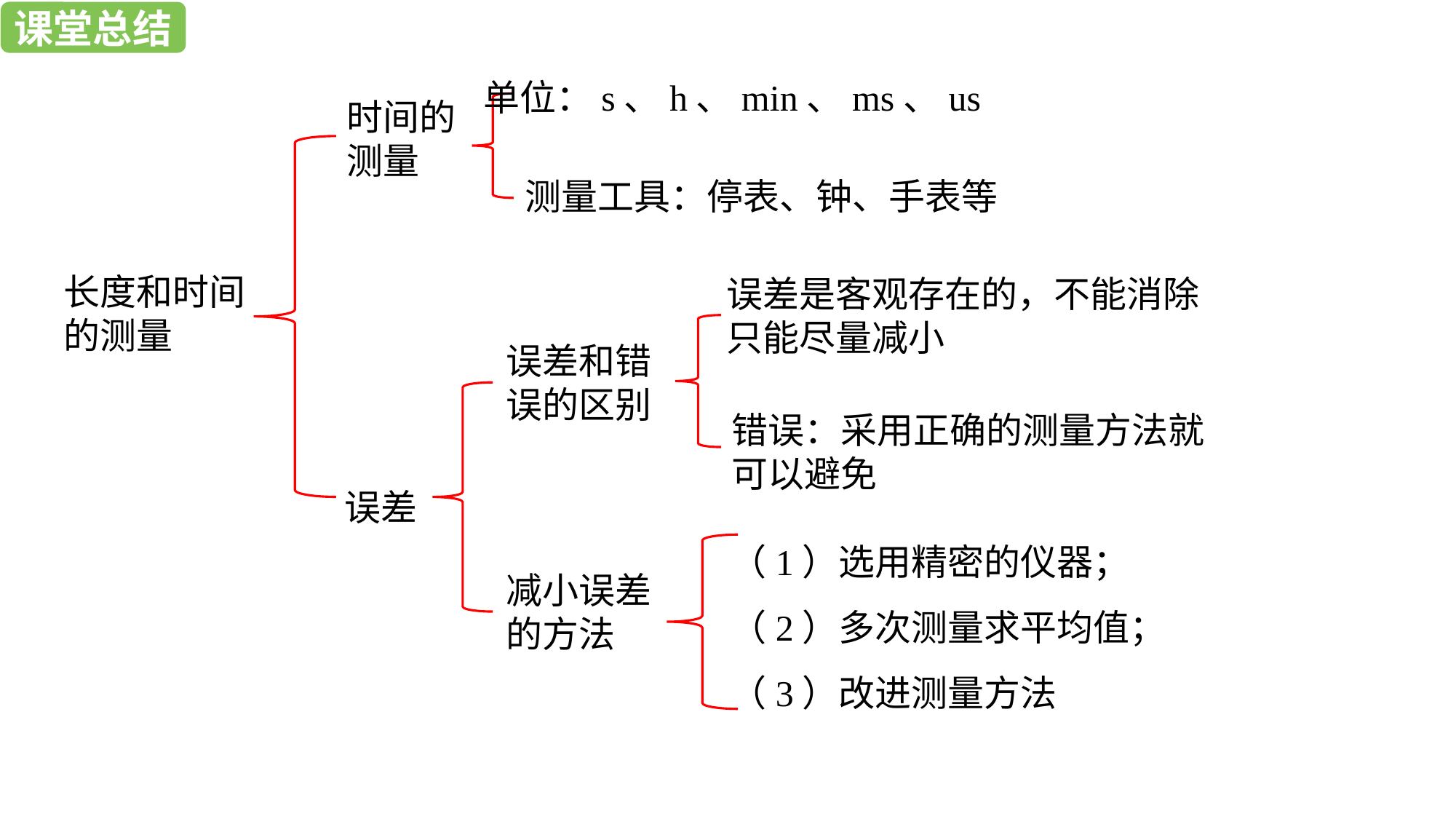

课堂总结
课堂总结
单位：s、h、min、ms、us
时间的测量

测量工具：停表、钟、手表等
长度和时间的测量
误差是客观存在的，不能消除只能尽量减小

误差和错误的区别

错误：采用正确的测量方法就可以避免
误差
（1）选用精密的仪器；
（2）多次测量求平均值；
（3）改进测量方法

减小误差的方法